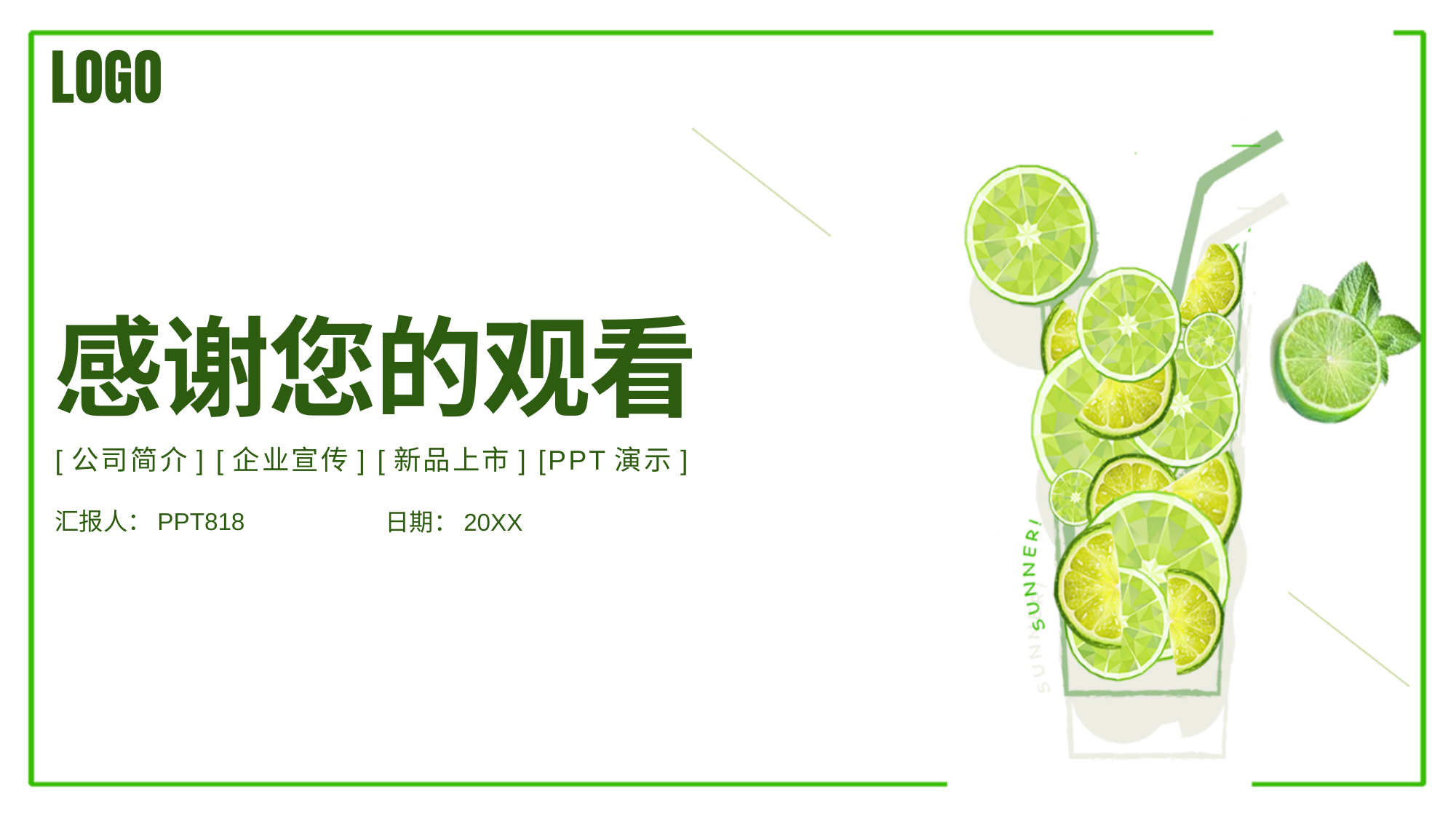

LOGO
感谢您的观看
[公司简介] [企业宣传] [新品上市] [PPT演示]
汇报人：PPT818
日期：20XX